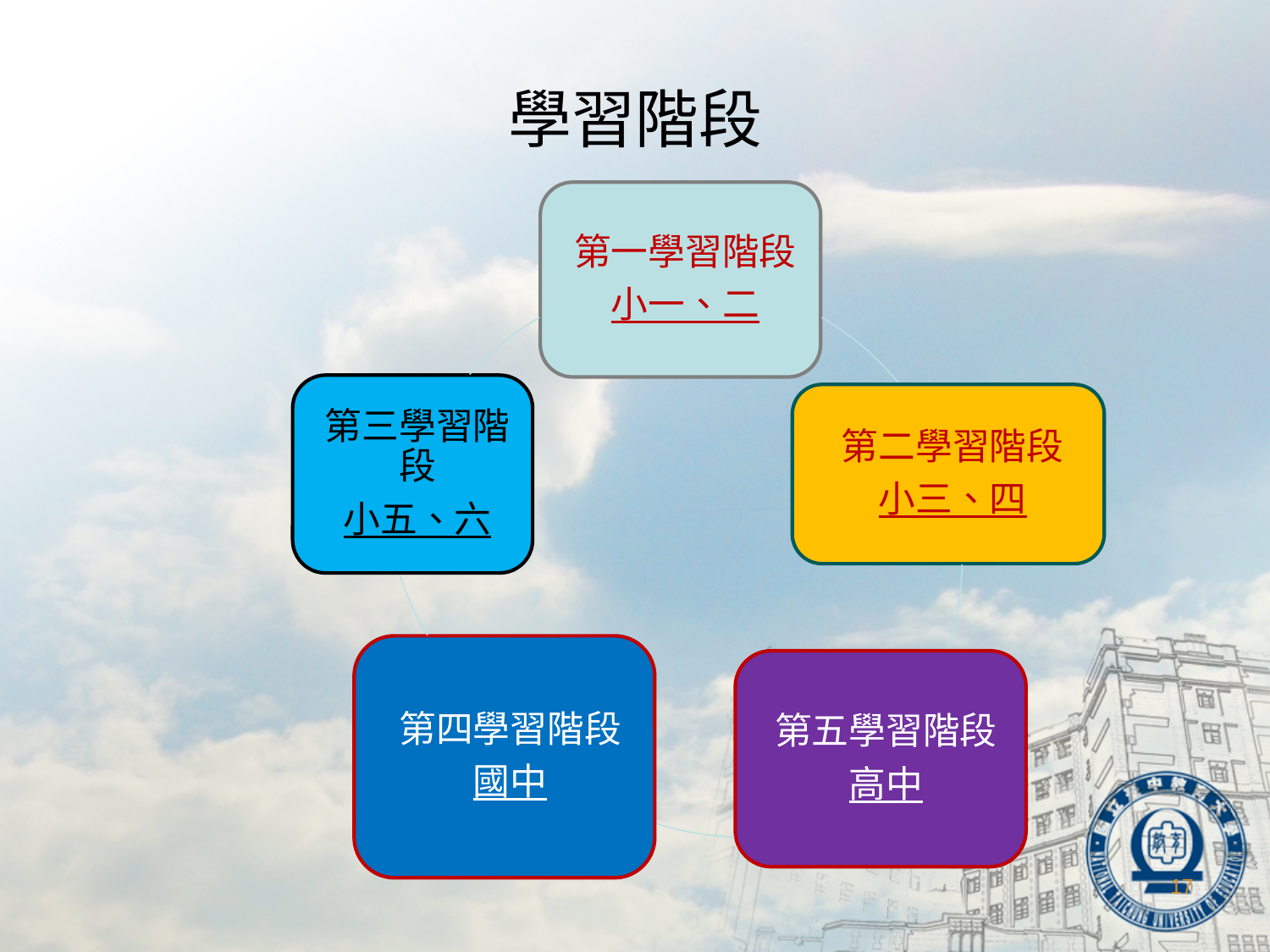

# 學習階段
第一學習階段
小一、二
第二學習階段
小三、四
第五學習階段
高中
第四學習階段
國中
第三學習階段
小五、六
17